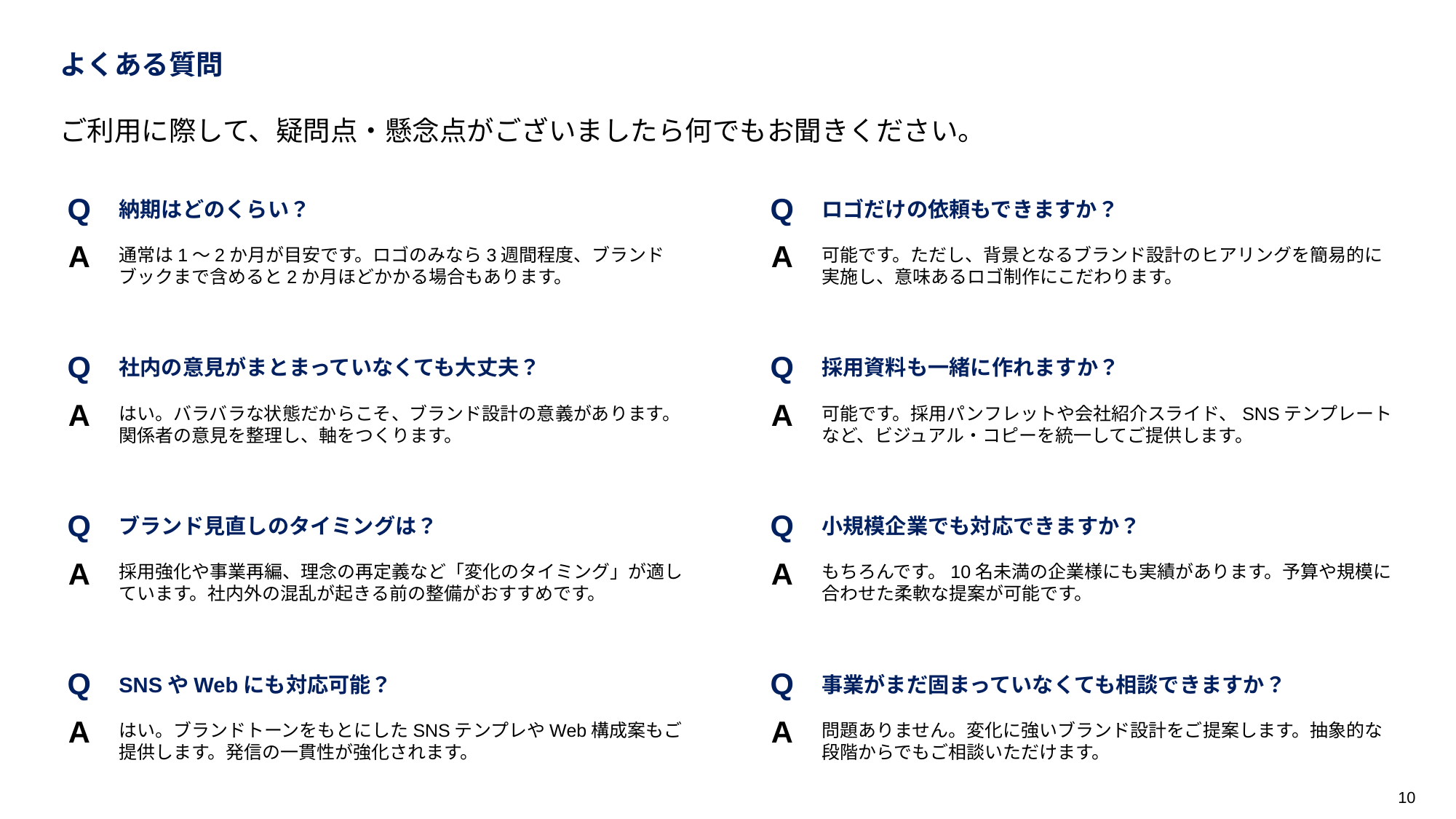

よくある質問
ご利用に際して、疑問点・懸念点がございましたら何でもお聞きください。
Q
納期はどのくらい？
A
通常は1〜2か月が目安です。ロゴのみなら3週間程度、ブランドブックまで含めると2か月ほどかかる場合もあります。
Q
ロゴだけの依頼もできますか？
A
可能です。ただし、背景となるブランド設計のヒアリングを簡易的に実施し、意味あるロゴ制作にこだわります。
Q
社内の意見がまとまっていなくても大丈夫？
A
はい。バラバラな状態だからこそ、ブランド設計の意義があります。関係者の意見を整理し、軸をつくります。
Q
採用資料も一緒に作れますか？
A
可能です。採用パンフレットや会社紹介スライド、SNSテンプレートなど、ビジュアル・コピーを統一してご提供します。
Q
ブランド見直しのタイミングは？
A
採用強化や事業再編、理念の再定義など「変化のタイミング」が適しています。社内外の混乱が起きる前の整備がおすすめです。
Q
小規模企業でも対応できますか？
A
もちろんです。10名未満の企業様にも実績があります。予算や規模に合わせた柔軟な提案が可能です。
Q
SNSやWebにも対応可能？
A
はい。ブランドトーンをもとにしたSNSテンプレやWeb構成案もご提供します。発信の一貫性が強化されます。
Q
事業がまだ固まっていなくても相談できますか？
A
問題ありません。変化に強いブランド設計をご提案します。抽象的な段階からでもご相談いただけます。
10